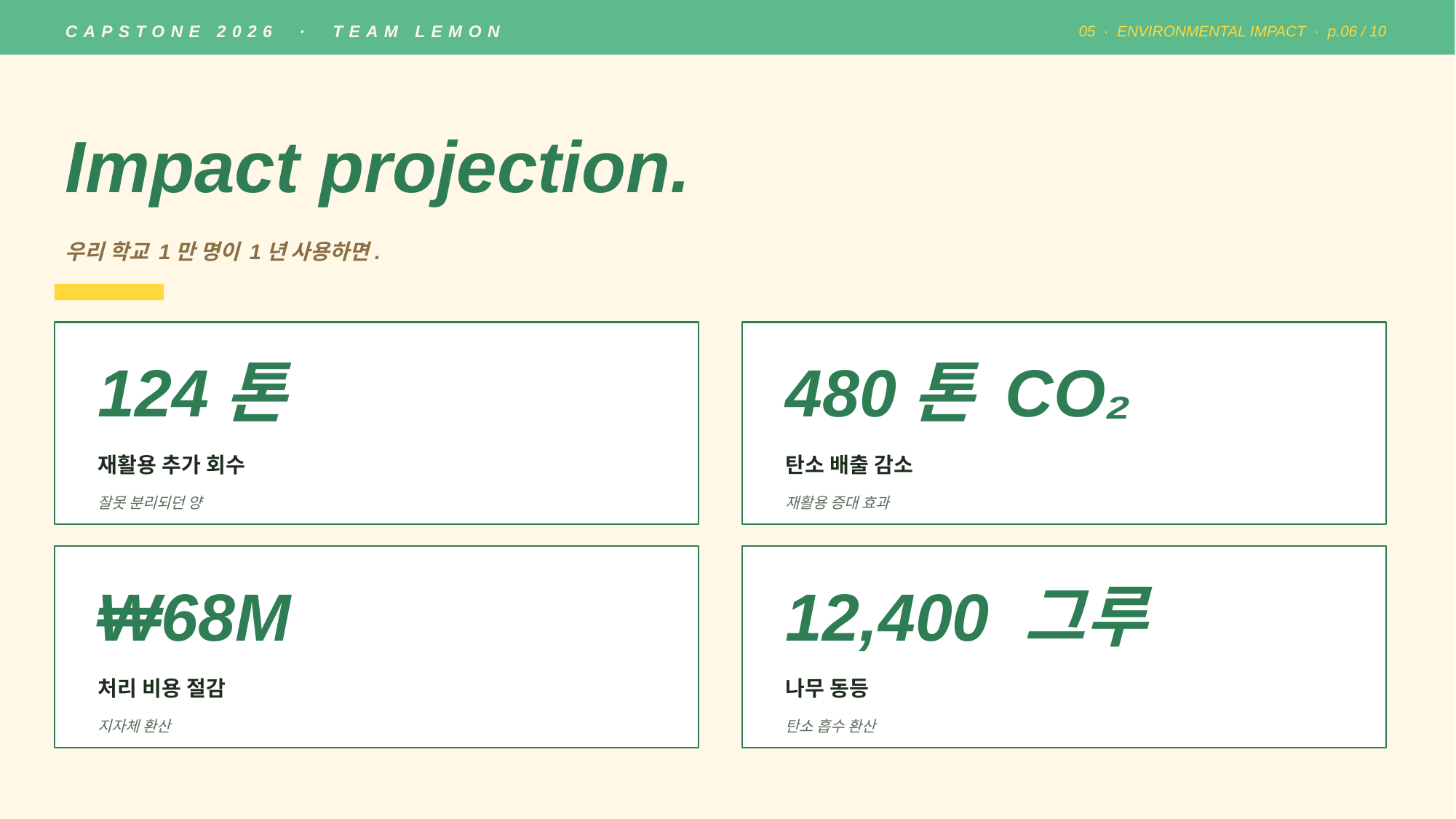

CAPSTONE 2026  ·  TEAM LEMON
05  ·  ENVIRONMENTAL IMPACT  ·  p.06 / 10
Impact projection.
우리 학교 1만 명이 1년 사용하면.

124톤
480톤 CO₂
재활용 추가 회수
탄소 배출 감소
잘못 분리되던 양
재활용 증대 효과

₩68M
12,400 그루
처리 비용 절감
나무 동등
지자체 환산
탄소 흡수 환산